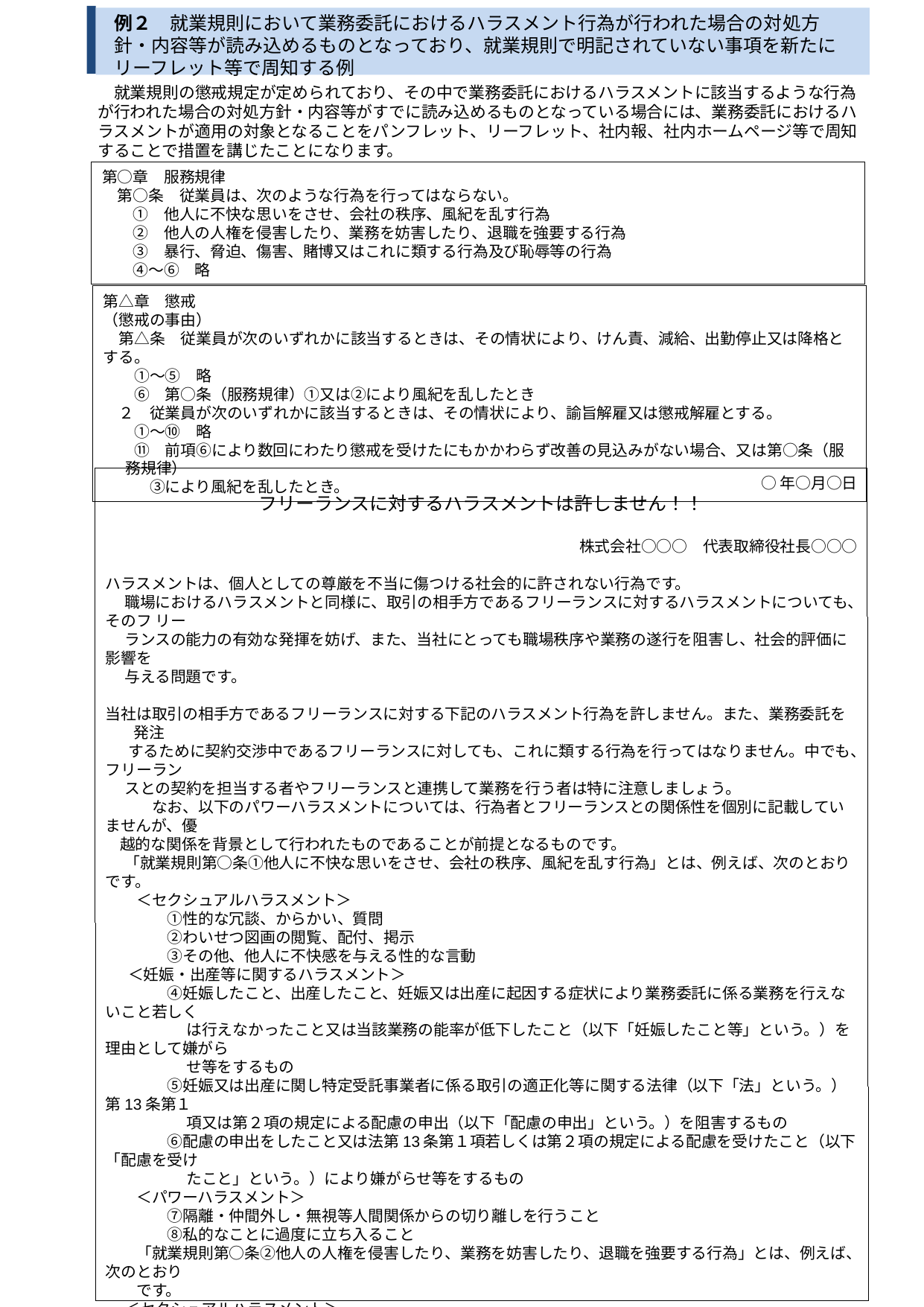

例２　就業規則において業務委託におけるハラスメント行為が行われた場合の対処方針・内容等が読み込めるものとなっており、就業規則で明記されていない事項を新たにリーフレット等で周知する例

　就業規則の懲戒規定が定められており、その中で業務委託におけるハラスメントに該当するような行為が行われた場合の対処方針・内容等がすでに読み込めるものとなっている場合には、業務委託におけるハラスメントが適用の対象となることをパンフレット、リーフレット、社内報、社内ホームページ等で周知することで措置を講じたことになります。
第○章　服務規律
　第○条　従業員は、次のような行為を行ってはならない。
　　①　他人に不快な思いをさせ、会社の秩序、風紀を乱す行為
　　②　他人の人権を侵害したり、業務を妨害したり、退職を強要する行為
　　③　暴行、脅迫、傷害、賭博又はこれに類する行為及び恥辱等の行為
　　④～⑥　略
第△章　懲戒
（懲戒の事由）
　第△条　従業員が次のいずれかに該当するときは、その情状により、けん責、減給、出勤停止又は降格とする。
　　①～⑤　略
　　⑥　第○条（服務規律）①又は②により風紀を乱したとき
　２　従業員が次のいずれかに該当するときは、その情状により、諭旨解雇又は懲戒解雇とする。
　　①～⑩　略
　　⑪　前項⑥により数回にわたり懲戒を受けたにもかかわらず改善の見込みがない場合、又は第○条（服務規律）
　　　③により風紀を乱したとき。
○年○月○日
フリーランスに対するハラスメントは許しません！！

株式会社○○○　代表取締役社長○○○

ハラスメントは、個人としての尊厳を不当に傷つける社会的に許されない行為です。
　 職場におけるハラスメントと同様に、取引の相手方であるフリーランスに対するハラスメントについても、そのフ リー
　 ランスの能力の有効な発揮を妨げ、また、当社にとっても職場秩序や業務の遂行を阻害し、社会的評価に影響を
　 与える問題です。

当社は取引の相手方であるフリーランスに対する下記のハラスメント行為を許しません。また、業務委託を発注
 　するために契約交渉中であるフリーランスに対しても、これに類する行為を行ってはなりません。中でも、フリーラン
　 スとの契約を担当する者やフリーランスと連携して業務を行う者は特に注意しましょう。
　　　なお、以下のパワーハラスメントについては、行為者とフリーランスとの関係性を個別に記載していませんが、優
   越的な関係を背景として行われたものであることが前提となるものです。
　 「就業規則第○条①他人に不快な思いをさせ、会社の秩序、風紀を乱す行為」とは、例えば、次のとおりです。
　　＜セクシュアルハラスメント＞
　　　　①性的な冗談、からかい、質問
　　　　②わいせつ図画の閲覧、配付、掲示
　　　　③その他、他人に不快感を与える性的な言動
 　＜妊娠・出産等に関するハラスメント＞
　　　　④妊娠したこと、出産したこと、妊娠又は出産に起因する症状により業務委託に係る業務を行えないこと若しく
　　　　　 は行えなかったこと又は当該業務の能率が低下したこと（以下「妊娠したこと等」という。）を理由として嫌がら
　　　　　 せ等をするもの
　　　　⑤妊娠又は出産に関し特定受託事業者に係る取引の適正化等に関する法律（以下「法」という。）第13条第１
　　　　　 項又は第２項の規定による配慮の申出（以下「配慮の申出」という。）を阻害するもの
　　　　⑥配慮の申出をしたこと又は法第13条第１項若しくは第２項の規定による配慮を受けたこと（以下「配慮を受け
　　　　　 たこと」という。）により嫌がらせ等をするもの
　　＜パワーハラスメント＞
　　　　⑦隔離・仲間外し・無視等人間関係からの切り離しを行うこと
　　　　⑧私的なことに過度に立ち入ること
　　「就業規則第○条②他人の人権を侵害したり、業務を妨害したり、退職を強要する行為」とは、例えば、次のとおり
　　です。
　 ＜セクシュアルハラスメント＞
         ⑨性的な噂の流布
         ⑩身体への不必要な接触
　　　　⑪性的な言動により、他者の就業意欲を低下せしめ、能力の発揮を阻害する行為
　 ＜妊娠・出産等に関するハラスメント＞
　　　　⑫妊娠したこと等を理由として契約の解除その他の不利益な取扱いを示唆するもの
　　　　⑬配慮の申出をしたこと及び配慮を受けたことを理由として契約の解除その他の不利益な取扱いを示唆する
　　　　　 もの
 　＜パワーハラスメント＞
         ⑭業務委託契約上明らかに不要なことや遂行不可能なことの強制、仕事の妨害を行うこと
         ⑮合理的な理由なく契約内容とかけ離れた程度の低い仕事を命じることや仕事を与えないこと